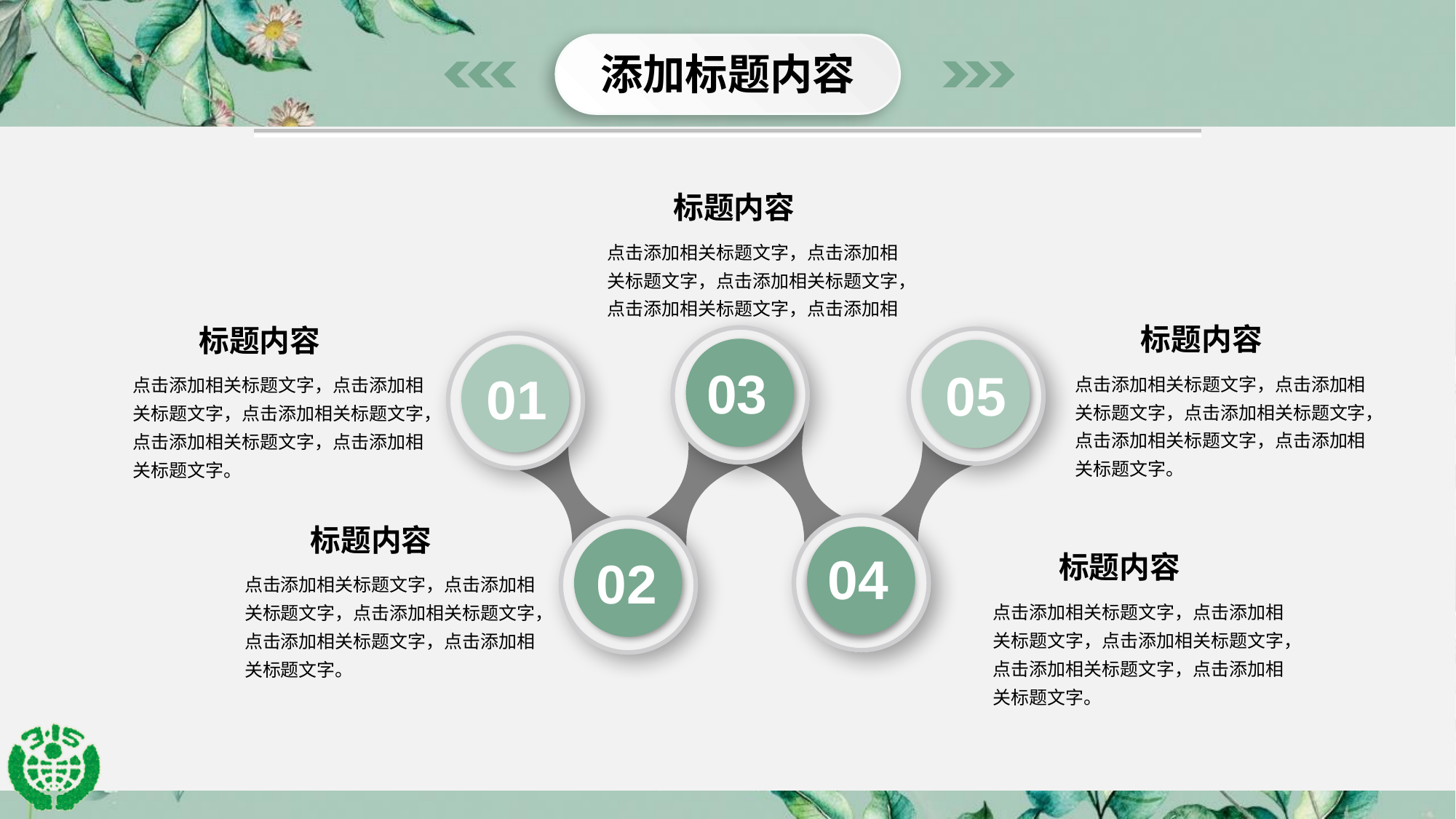

添加标题内容
标题内容
点击添加相关标题文字，点击添加相关标题文字，点击添加相关标题文字，点击添加相关标题文字，点击添加相
标题内容
标题内容

03
05
01

04
02
点击添加相关标题文字，点击添加相关标题文字，点击添加相关标题文字，点击添加相关标题文字，点击添加相关标题文字。
点击添加相关标题文字，点击添加相关标题文字，点击添加相关标题文字，点击添加相关标题文字，点击添加相关标题文字。
标题内容
标题内容
点击添加相关标题文字，点击添加相关标题文字，点击添加相关标题文字，点击添加相关标题文字，点击添加相关标题文字。
点击添加相关标题文字，点击添加相关标题文字，点击添加相关标题文字，点击添加相关标题文字，点击添加相关标题文字。